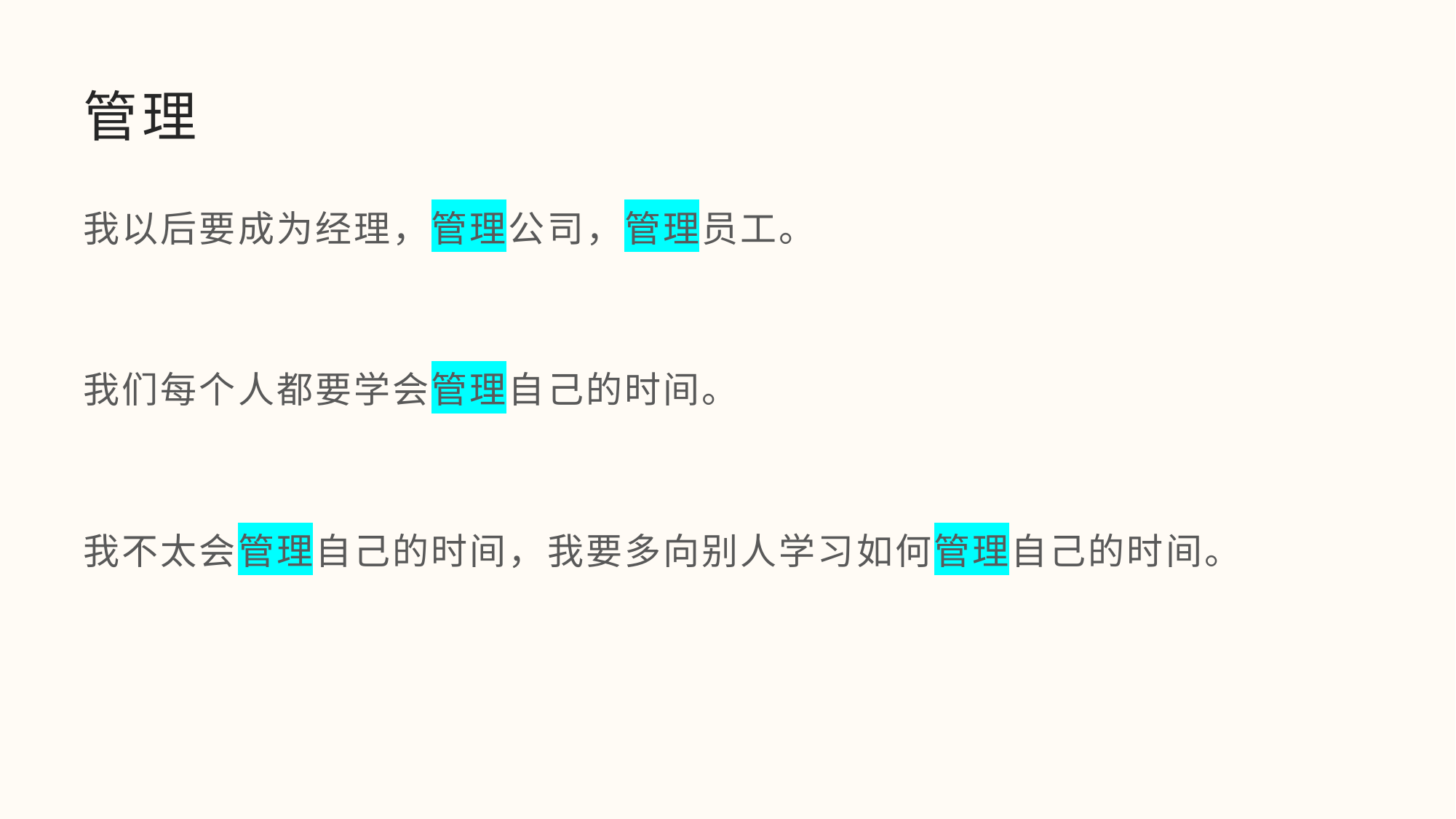

# 管理
我以后要成为经理，管理公司，管理员工。

我们每个人都要学会管理自己的时间。

我不太会管理自己的时间，我要多向别人学习如何管理自己的时间。